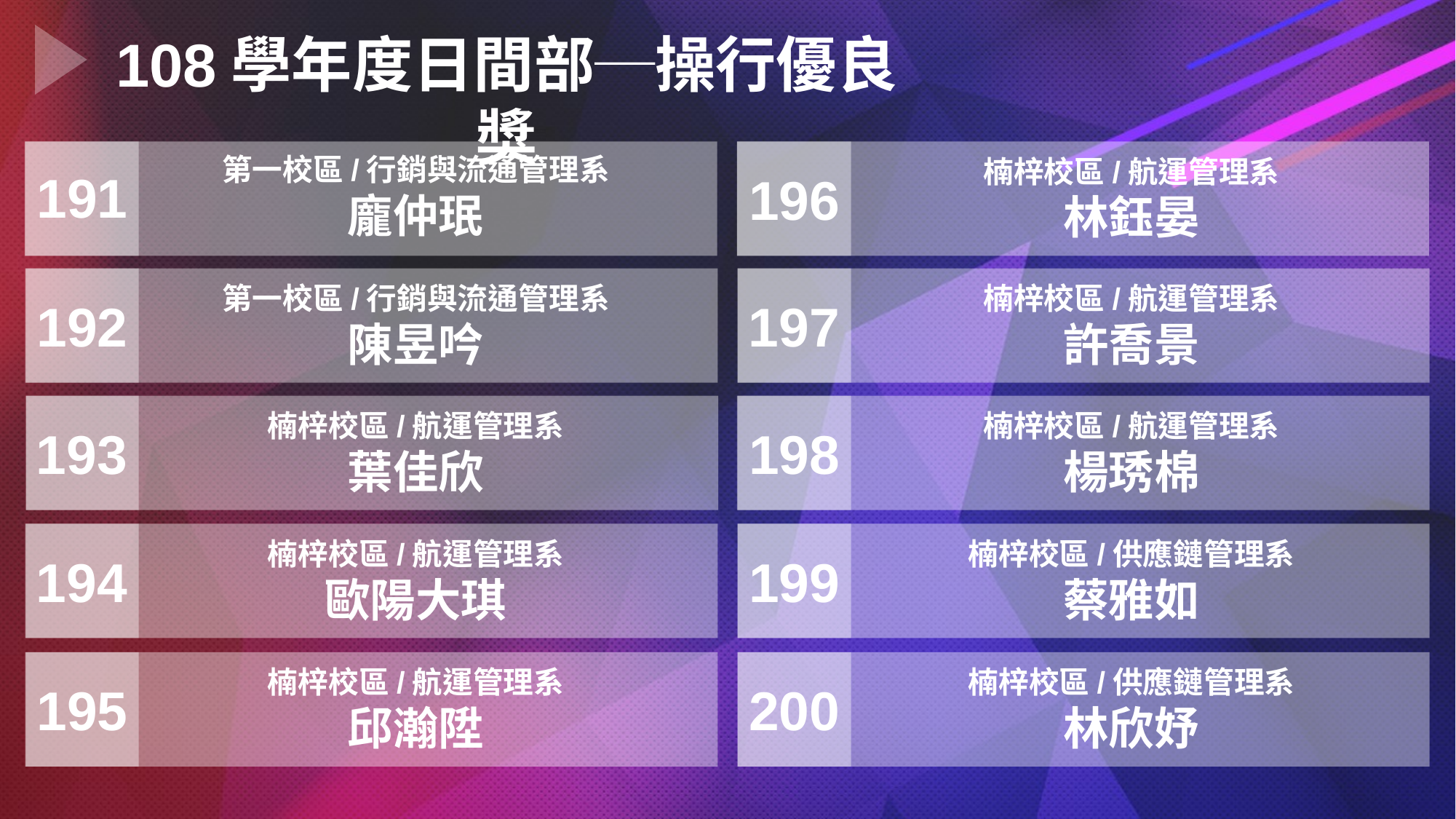

108學年度日間部─操行優良獎

第一校區/行銷與流通管理系
龐仲珉
楠梓校區/航運管理系
林鈺晏
191
196

第一校區/行銷與流通管理系
陳昱吟
楠梓校區/航運管理系
許喬景
197
192

楠梓校區/航運管理系
葉佳欣
楠梓校區/航運管理系
楊琇棉
198
193

楠梓校區/航運管理系
歐陽大琪
楠梓校區/供應鏈管理系
蔡雅如
194
199

楠梓校區/航運管理系
邱瀚陞
楠梓校區/供應鏈管理系
林欣妤
195
200